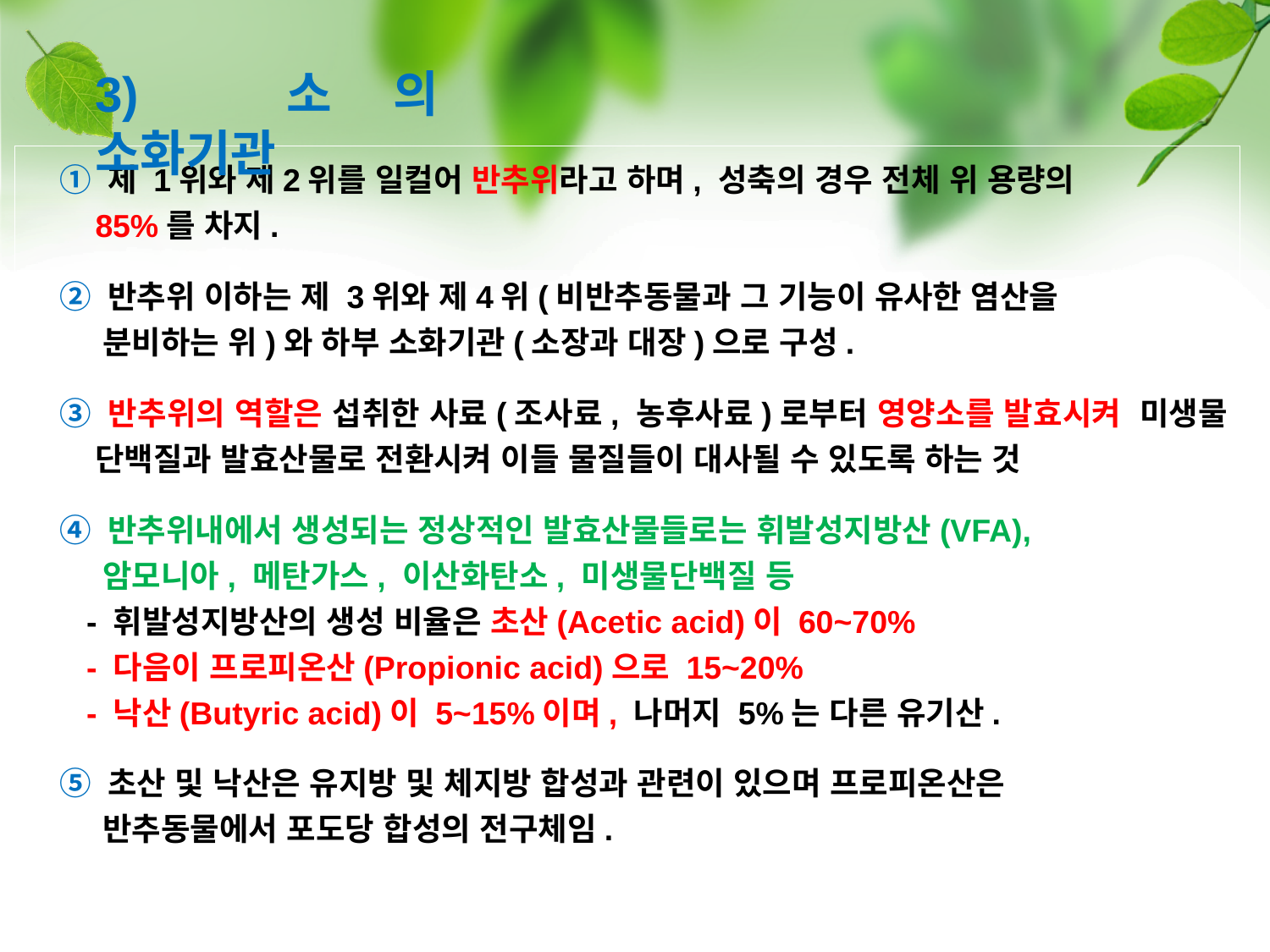

3) 소의 소화기관
① 제 1위와 제2위를 일컬어 반추위라고 하며, 성축의 경우 전체 위 용량의
    85%를 차지.

② 반추위 이하는 제 3위와 제4위(비반추동물과 그 기능이 유사한 염산을
    분비하는 위)와 하부 소화기관(소장과 대장)으로 구성.

③ 반추위의 역할은 섭취한 사료(조사료, 농후사료)로부터 영양소를 발효시켜  미생물 단백질과 발효산물로 전환시켜 이들 물질들이 대사될 수 있도록 하는 것

④ 반추위내에서 생성되는 정상적인 발효산물들로는 휘발성지방산(VFA),
    암모니아, 메탄가스, 이산화탄소, 미생물단백질 등
   - 휘발성지방산의 생성 비율은 초산(Acetic acid)이 60~70%
   - 다음이 프로피온산(Propionic acid)으로 15~20%
   - 낙산(Butyric acid)이 5~15%이며, 나머지 5%는 다른 유기산.

⑤ 초산 및 낙산은 유지방 및 체지방 합성과 관련이 있으며 프로피온산은
    반추동물에서 포도당 합성의 전구체임.